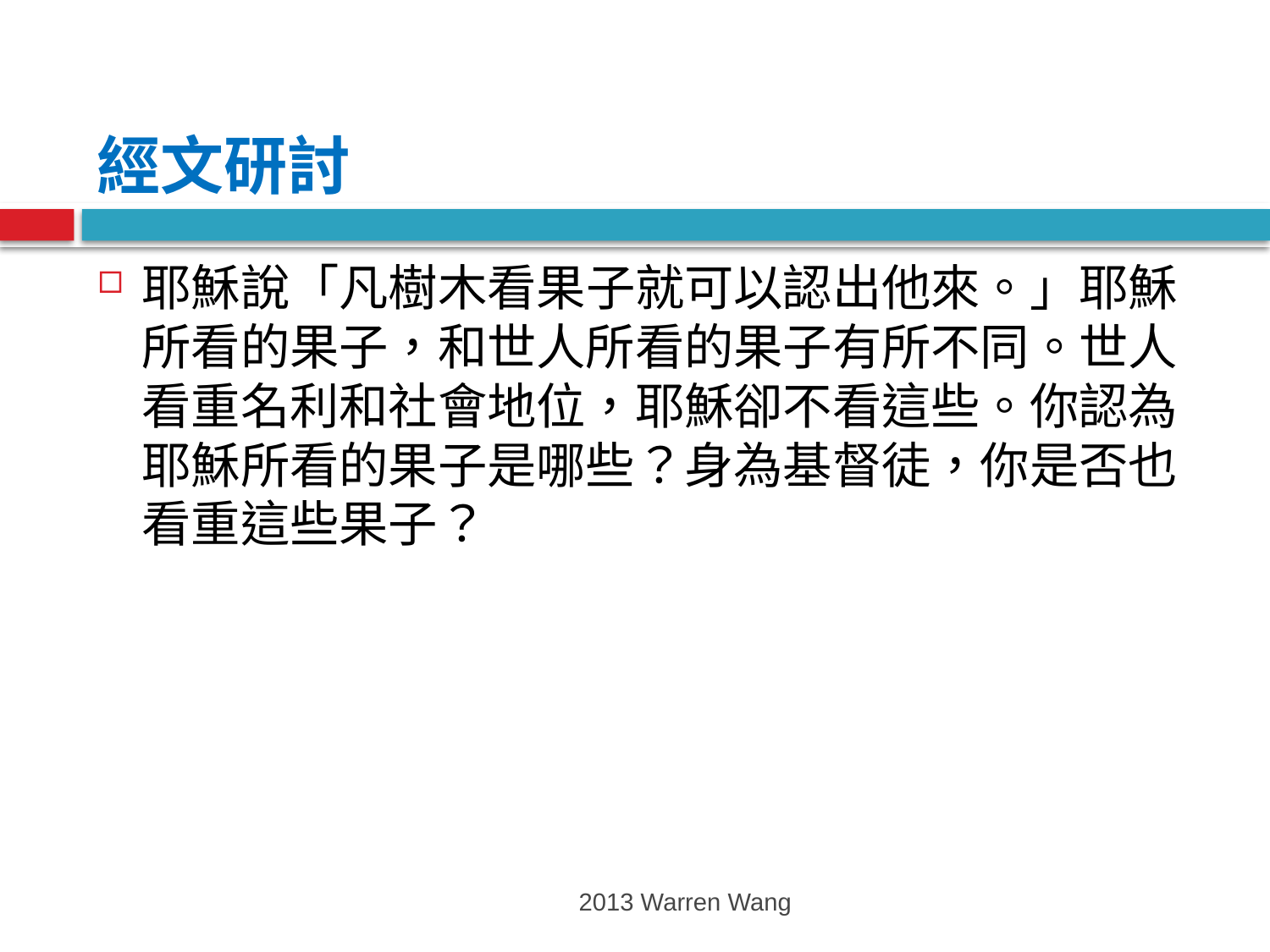

# 經文研討
耶穌說「凡樹木看果子就可以認出他來。」耶穌所看的果子，和世人所看的果子有所不同。世人看重名利和社會地位，耶穌卻不看這些。你認為耶穌所看的果子是哪些？身為基督徒，你是否也看重這些果子？
2013 Warren Wang